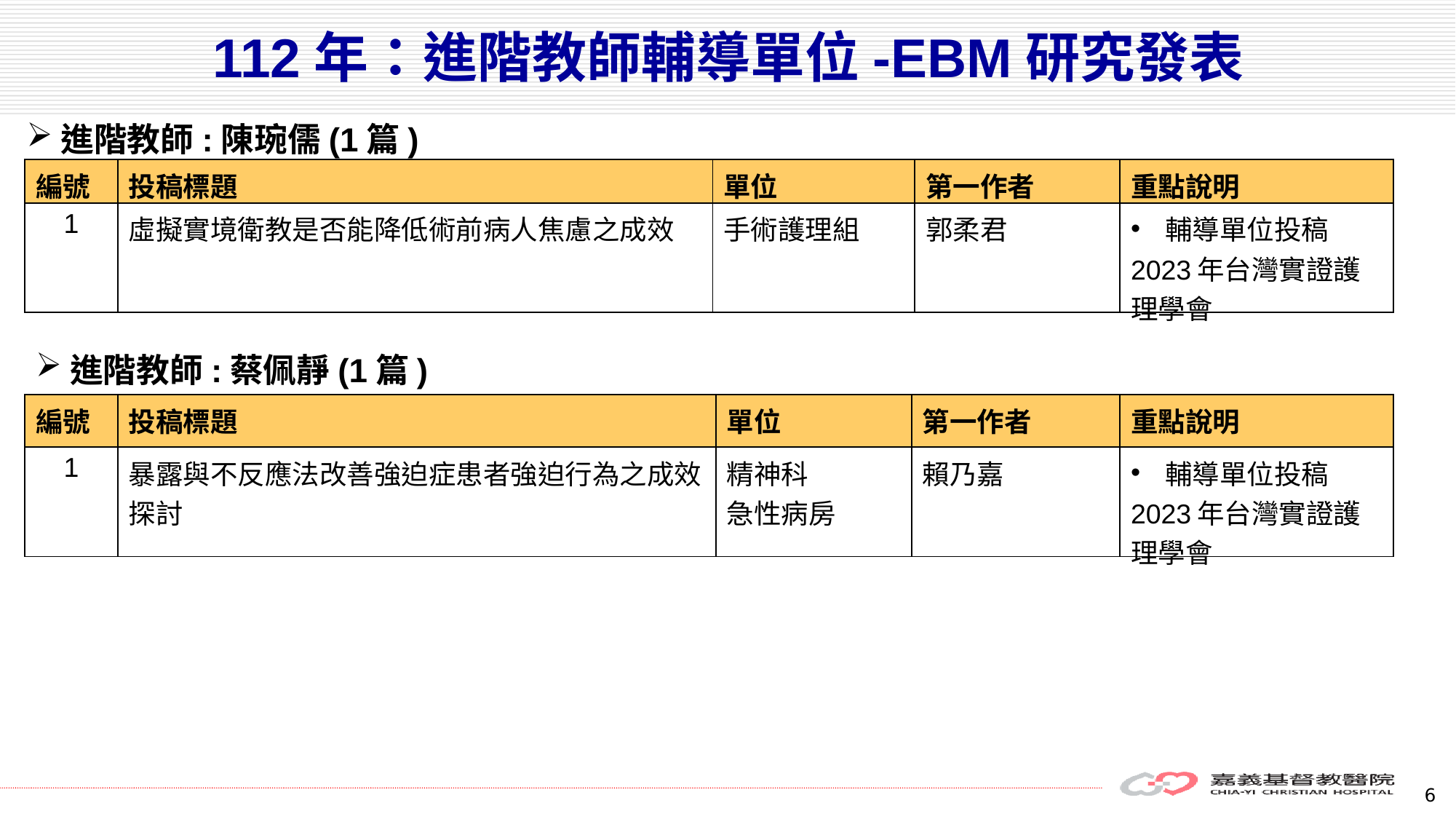

112年：進階教師輔導單位-EBM研究發表
進階教師:陳琬儒(1篇)
| 編號 | 投稿標題 | 單位 | 第一作者 | 重點說明 |
| --- | --- | --- | --- | --- |
| 1 | 虛擬實境衛教是否能降低術前病人焦慮之成效 | 手術護理組 | 郭柔君 | 輔導單位投稿 2023年台灣實證護理學會 |
進階教師:蔡佩靜(1篇)
| 編號 | 投稿標題 | 單位 | 第一作者 | 重點說明 |
| --- | --- | --- | --- | --- |
| 1 | 暴露與不反應法改善強迫症患者強迫行為之成效探討 | 精神科 急性病房 | 賴乃嘉 | 輔導單位投稿 2023年台灣實證護理學會 |
6